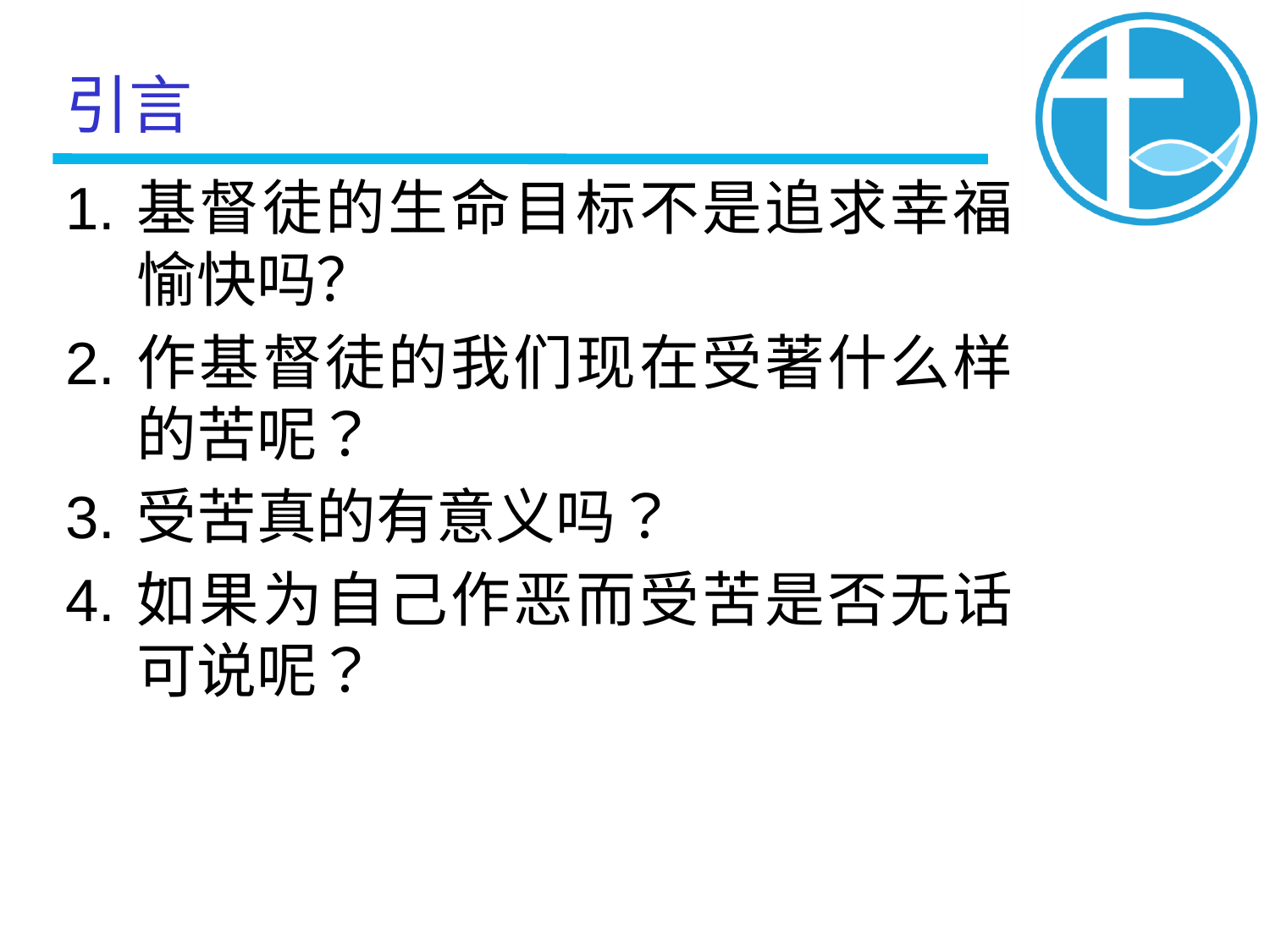

引言
基督徒的生命目标不是追求幸福愉快吗？
作基督徒的我们现在受著什么样的苦呢？
受苦真的有意义吗？
如果为自己作恶而受苦是否无话可说呢？